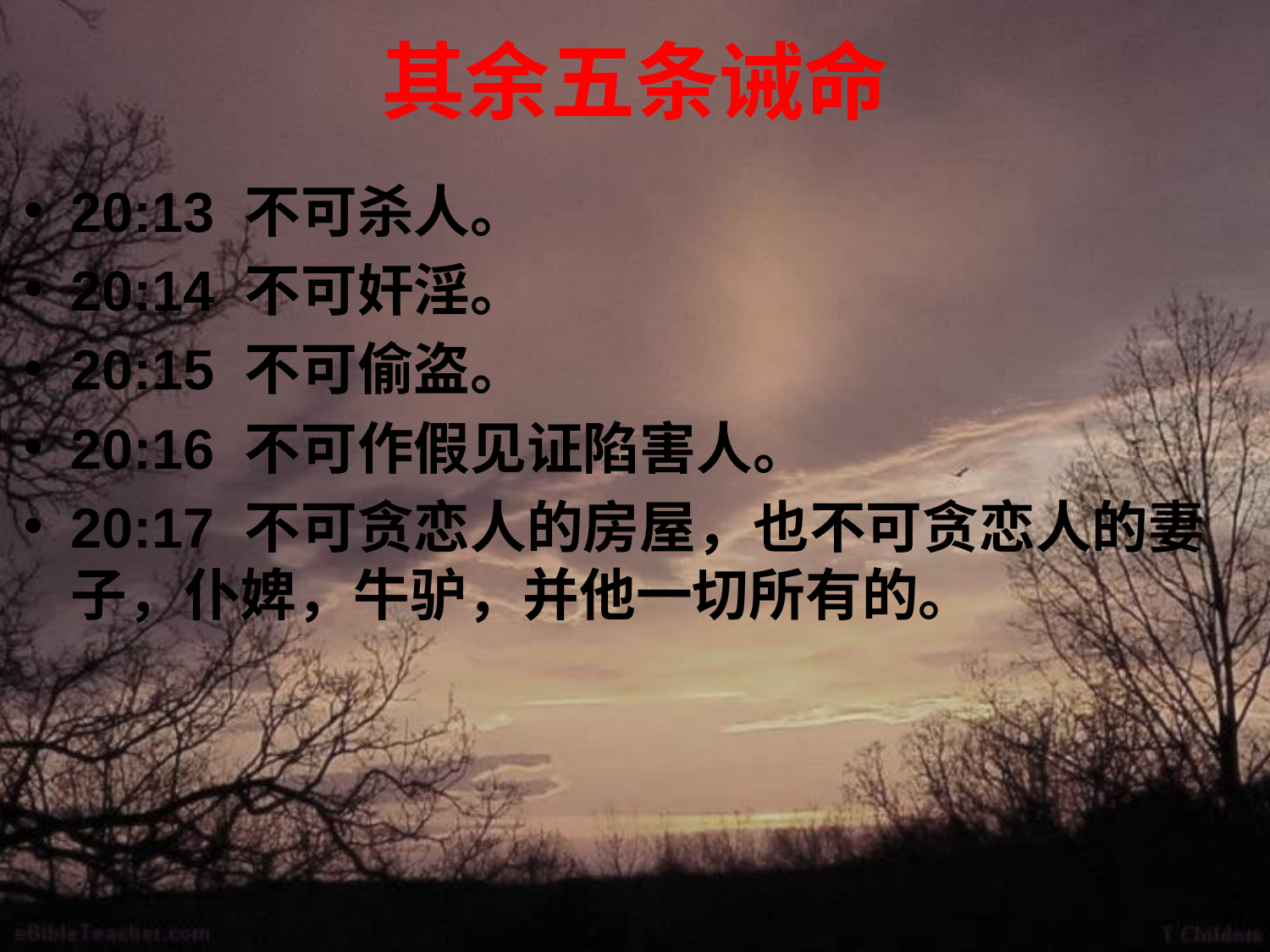

# 其余五条诫命
20:13 不可杀人。
20:14 不可奸淫。
20:15 不可偷盗。
20:16 不可作假见证陷害人。
20:17 不可贪恋人的房屋，也不可贪恋人的妻子，仆婢，牛驴，并他一切所有的。